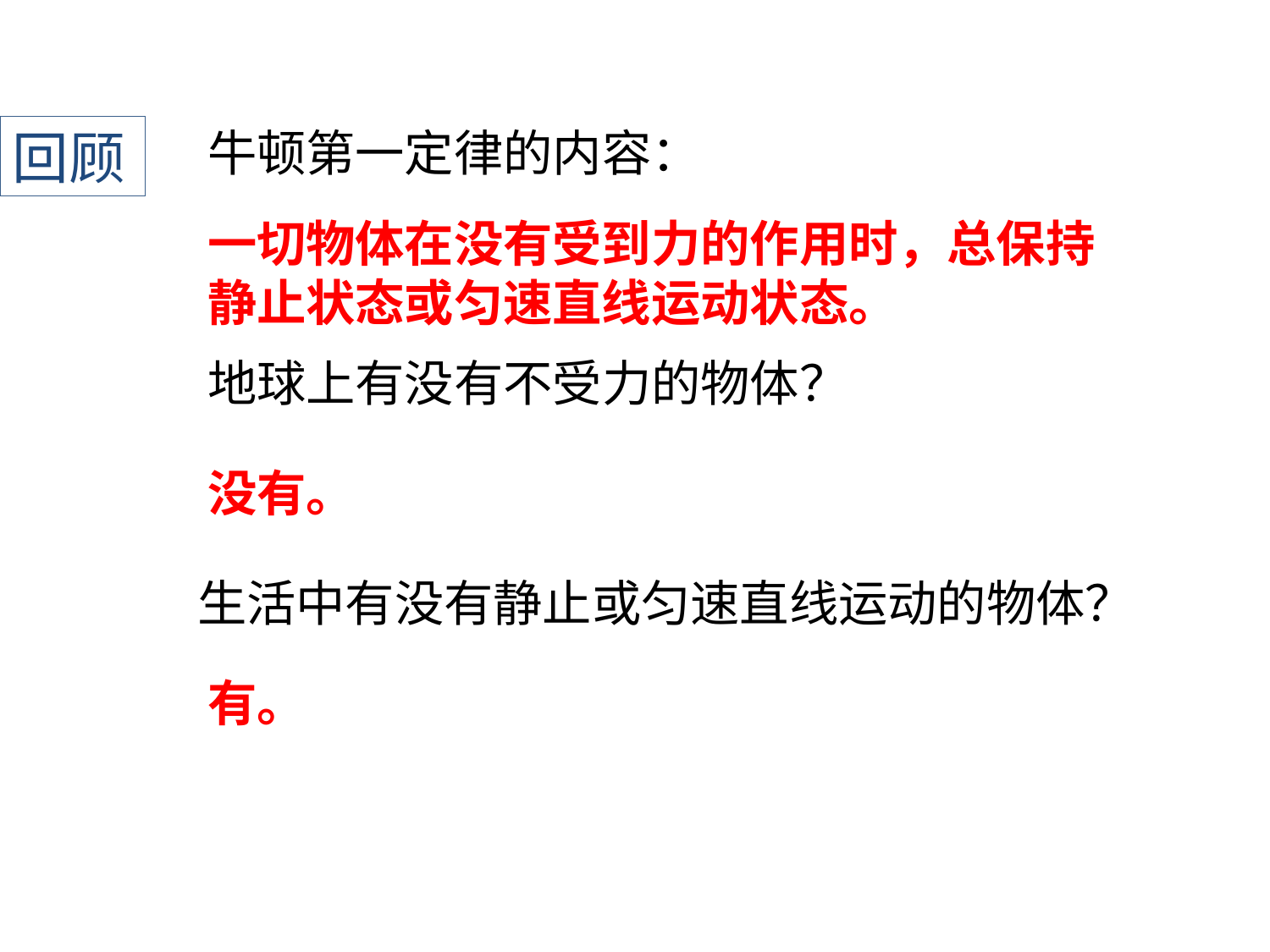

回顾
牛顿第一定律的内容：
一切物体在没有受到力的作用时，总保持静止状态或匀速直线运动状态。
地球上有没有不受力的物体？
没有。
生活中有没有静止或匀速直线运动的物体？
有。